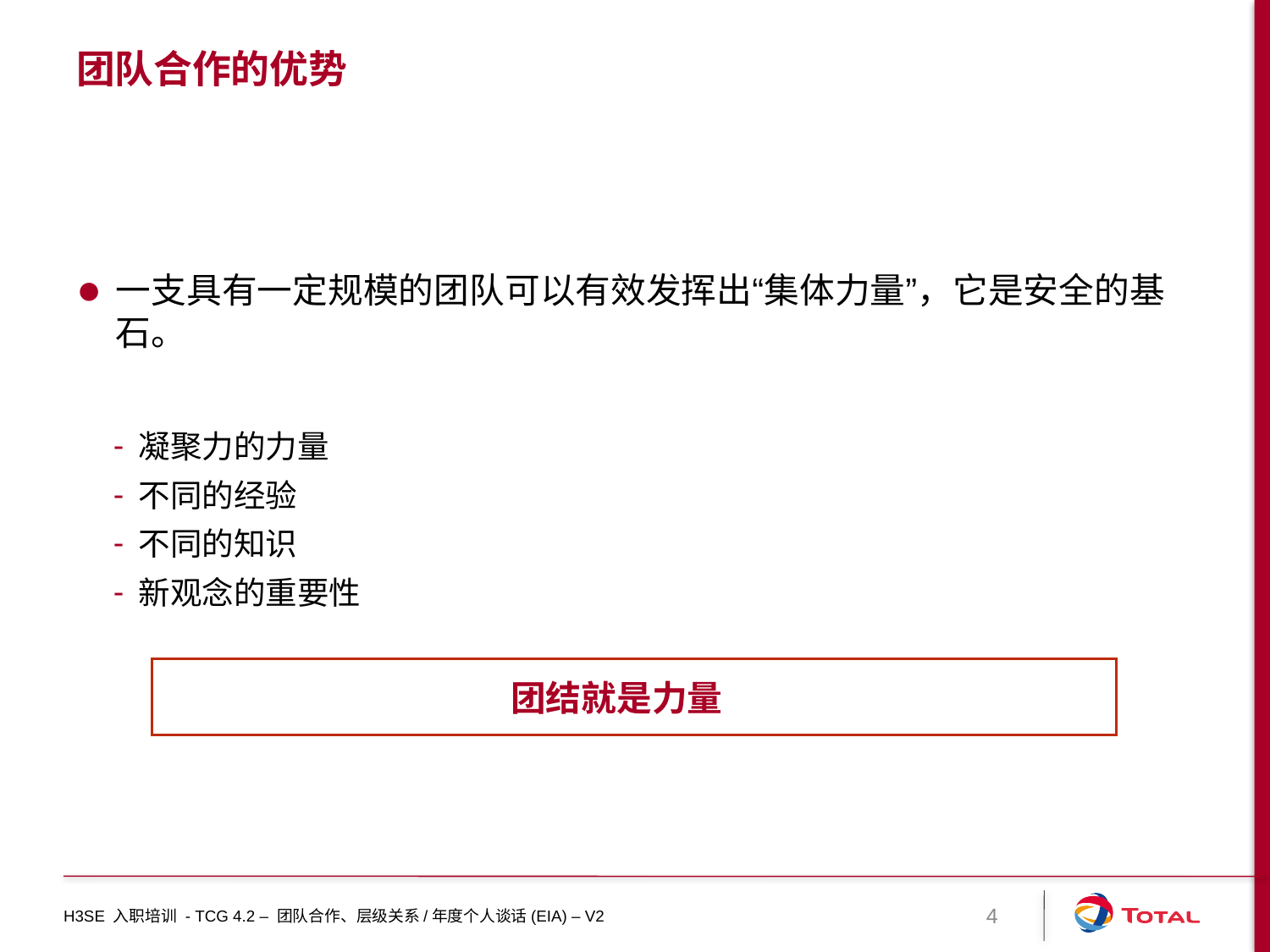

# 团队合作的优势

一支具有一定规模的团队可以有效发挥出“集体力量”，它是安全的基石。

凝聚力的力量
不同的经验
不同的知识
新观念的重要性

团结就是力量

H3SE 入职培训 - TCG 4.2 – 团队合作、层级关系/年度个人谈话(EIA) – V2
4